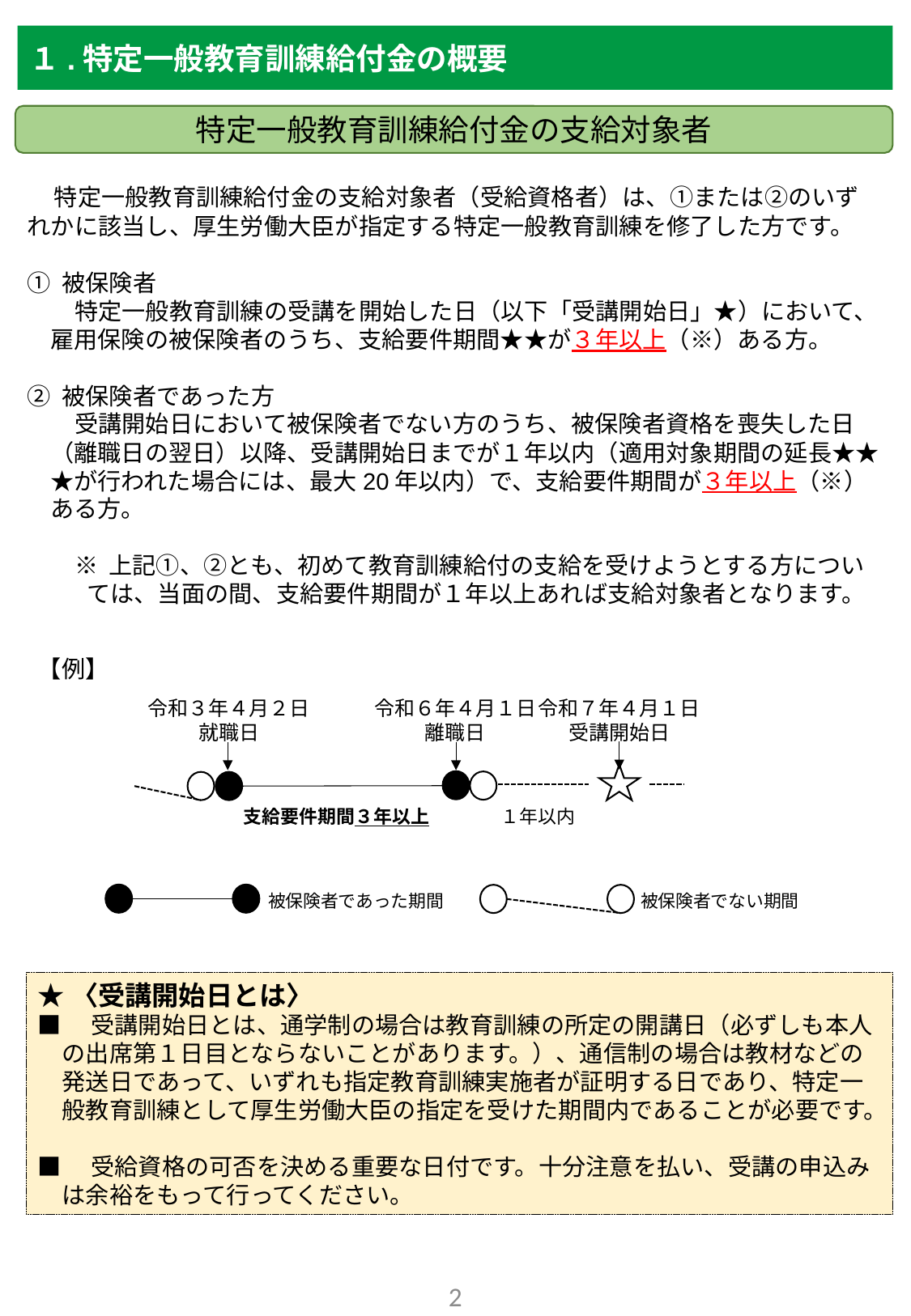

１.特定一般教育訓練給付金の概要
特定一般教育訓練給付金の支給対象者
　特定一般教育訓練給付金の支給対象者（受給資格者）は、①または②のいずれかに該当し、厚生労働大臣が指定する特定一般教育訓練を修了した方です。

① 被保険者
　　特定一般教育訓練の受講を開始した日（以下「受講開始日」★）において、雇用保険の被保険者のうち、支給要件期間★★が３年以上（※）ある方。

② 被保険者であった方
　　受講開始日において被保険者でない方のうち、被保険者資格を喪失した日（離職日の翌日）以降、受講開始日までが１年以内（適用対象期間の延長★★★が行われた場合には、最大20年以内）で、支給要件期間が３年以上（※）ある方。

　　※  上記①、②とも、初めて教育訓練給付の支給を受けようとする方については、当面の間、支給要件期間が１年以上あれば支給対象者となります。
【例】
令和３年４月２日
就職日
令和６年４月１日
離職日
令和７年４月１日
受講開始日

１年以内
支給要件期間３年以上
被保険者であった期間
被保険者でない期間

★〈受講開始日とは〉
■　受講開始日とは、通学制の場合は教育訓練の所定の開講日（必ずしも本人の出席第１日目とならないことがあります。）、通信制の場合は教材などの発送日であって、いずれも指定教育訓練実施者が証明する日であり、特定一般教育訓練として厚生労働大臣の指定を受けた期間内であることが必要です。

■　受給資格の可否を決める重要な日付です。十分注意を払い、受講の申込みは余裕をもって行ってください。